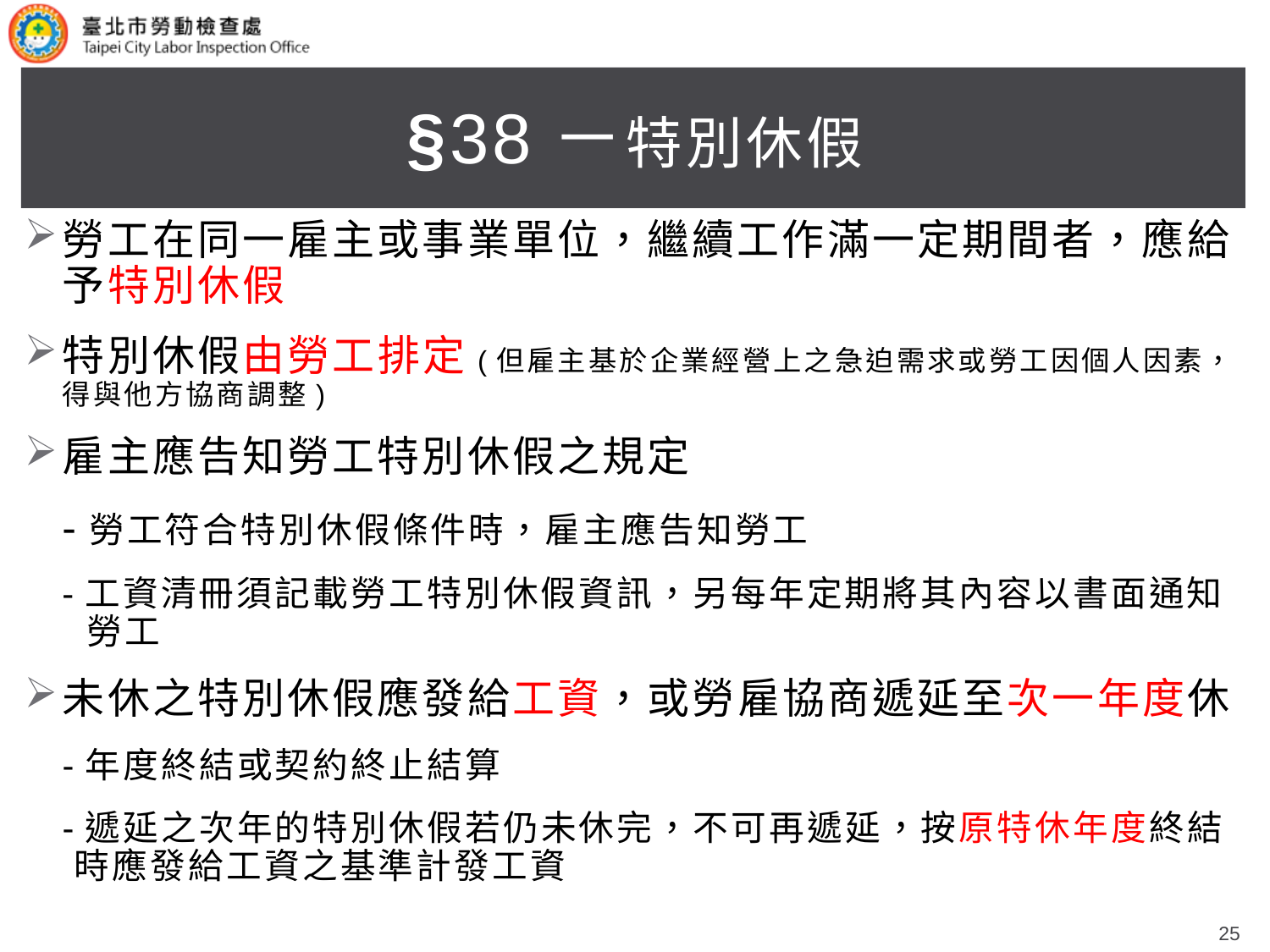

# §38－特別休假
勞工在同一雇主或事業單位，繼續工作滿一定期間者，應給予特別休假
特別休假由勞工排定(但雇主基於企業經營上之急迫需求或勞工因個人因素，得與他方協商調整)
雇主應告知勞工特別休假之規定
-勞工符合特別休假條件時，雇主應告知勞工
-工資清冊須記載勞工特別休假資訊，另每年定期將其內容以書面通知勞工
未休之特別休假應發給工資，或勞雇協商遞延至次一年度休
-年度終結或契約終止結算
-遞延之次年的特別休假若仍未休完，不可再遞延，按原特休年度終結時應發給工資之基準計發工資
25